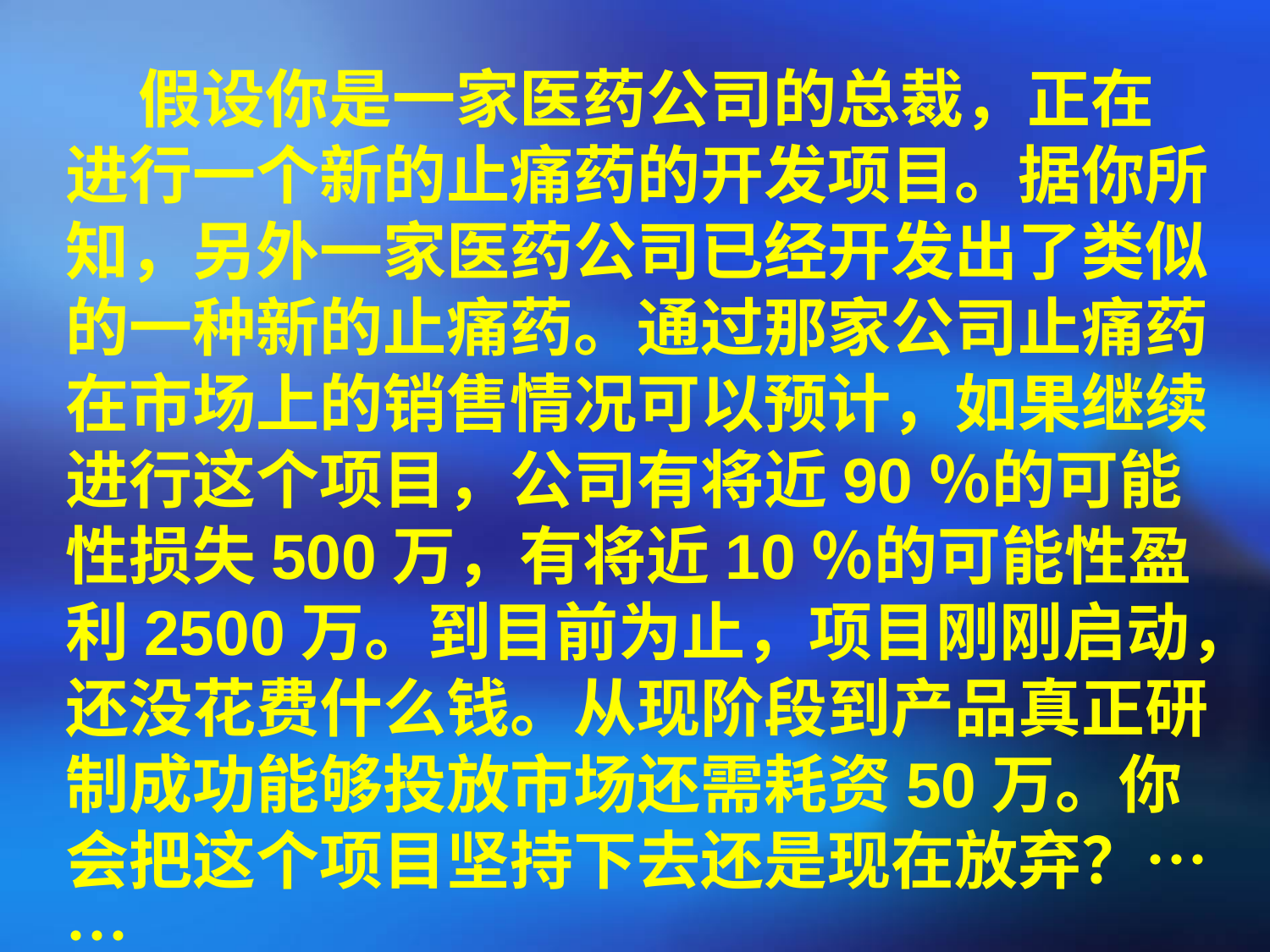

假设你是一家医药公司的总裁，正在进行一个新的止痛药的开发项目。据你所知，另外一家医药公司已经开发出了类似的一种新的止痛药。通过那家公司止痛药在市场上的销售情况可以预计，如果继续进行这个项目，公司有将近90％的可能性损失500万，有将近10％的可能性盈利2500万。到目前为止，项目刚刚启动，还没花费什么钱。从现阶段到产品真正研制成功能够投放市场还需耗资50万。你会把这个项目坚持下去还是现在放弃？……